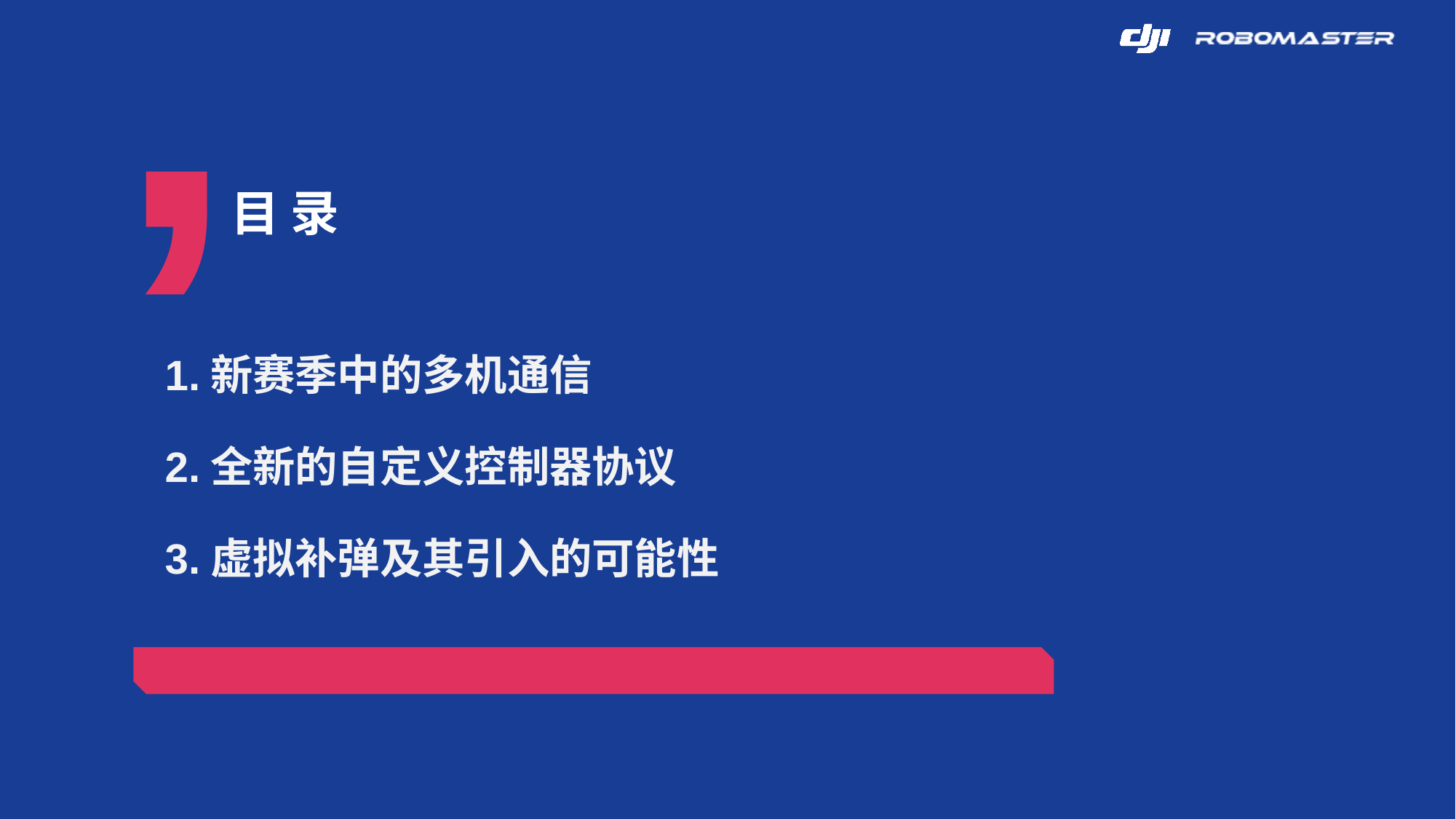

目 录
1.新赛季中的多机通信
2.全新的自定义控制器协议
3.虚拟补弹及其引入的可能性